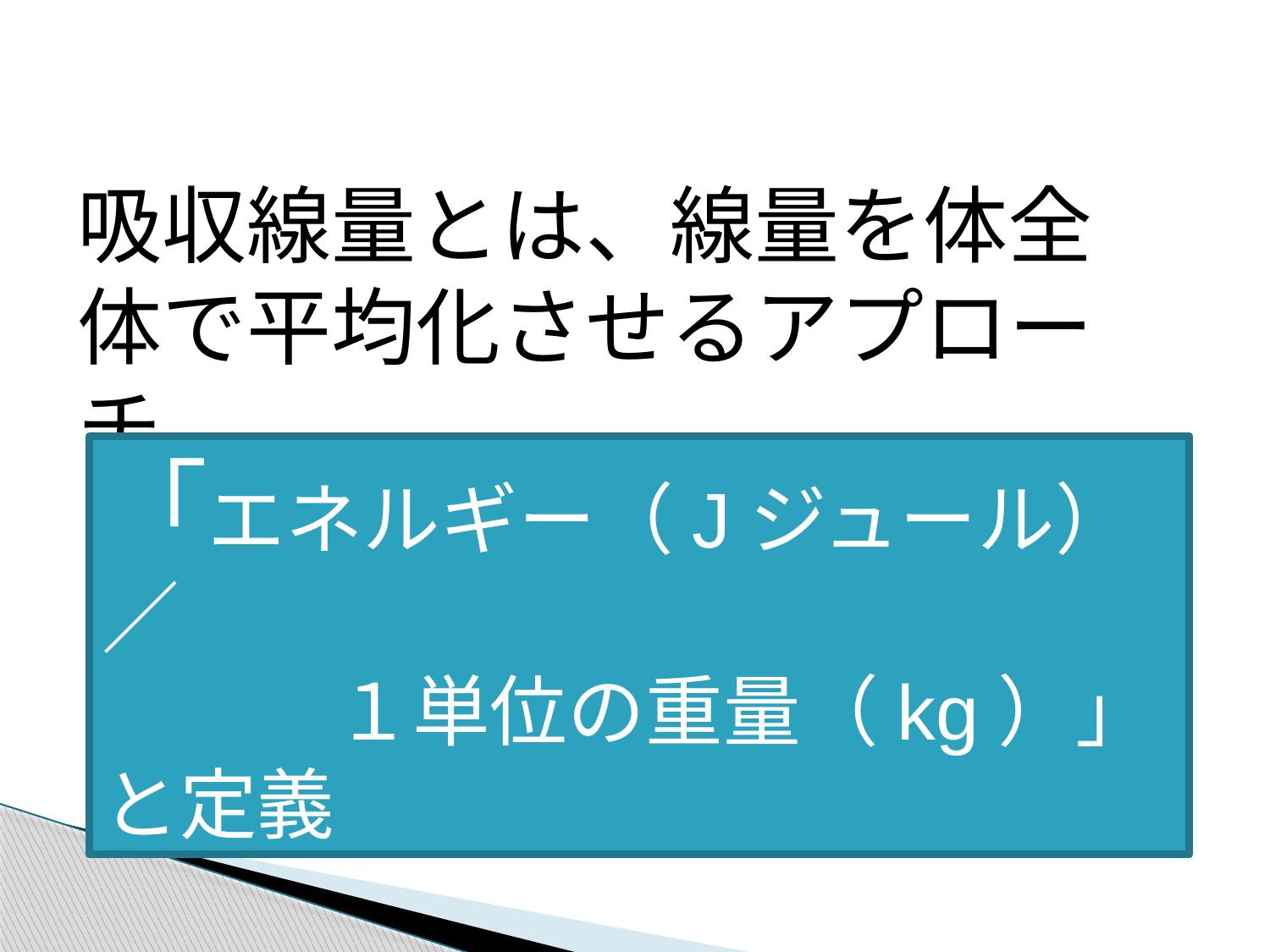

吸収線量とは、線量を体全体で平均化させるアプローチ
「エネルギー（Jジュール）／
　　　１単位の重量（kg）」と定義